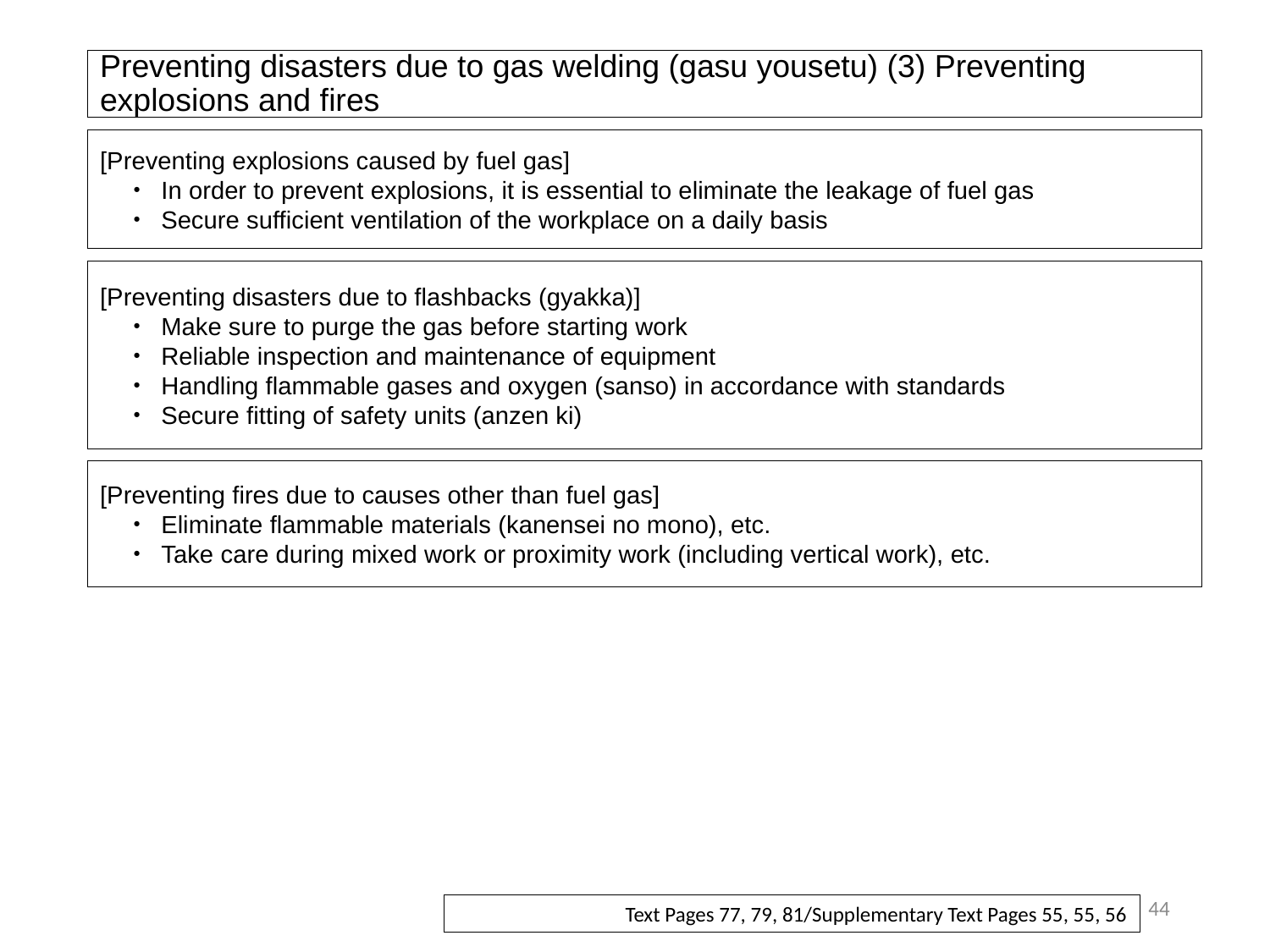

# Preventing disasters due to gas welding (gasu yousetu) (3) Preventing explosions and fires
[Preventing explosions caused by fuel gas]
・ In order to prevent explosions, it is essential to eliminate the leakage of fuel gas
・ Secure sufficient ventilation of the workplace on a daily basis
[Preventing disasters due to flashbacks (gyakka)]
・ Make sure to purge the gas before starting work
・ Reliable inspection and maintenance of equipment
・ Handling flammable gases and oxygen (sanso) in accordance with standards
・ Secure fitting of safety units (anzen ki)
[Preventing fires due to causes other than fuel gas]
・ Eliminate flammable materials (kanensei no mono), etc.
・ Take care during mixed work or proximity work (including vertical work), etc.
44
Text Pages 77, 79, 81/Supplementary Text Pages 55, 55, 56